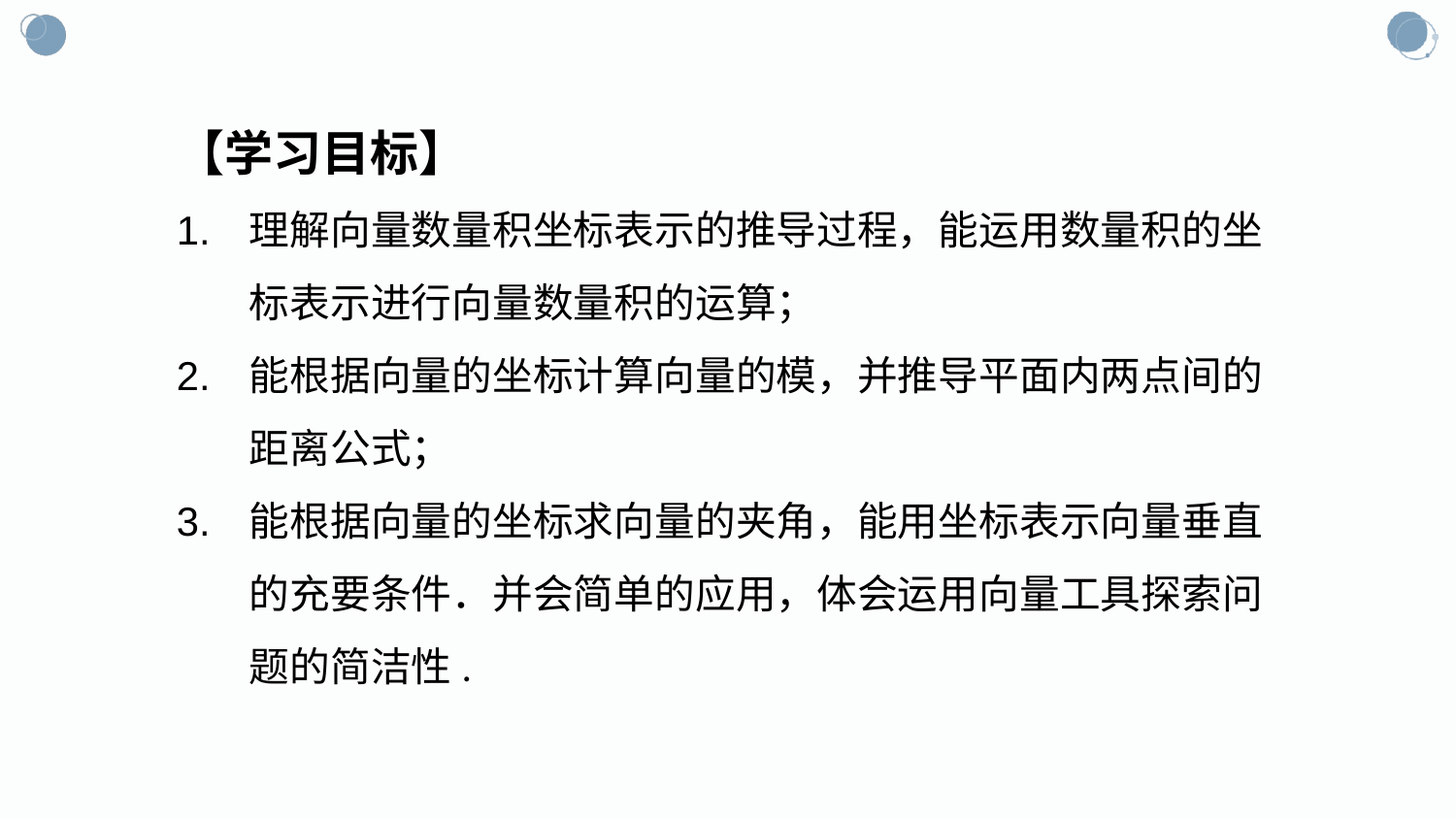

【学习目标】
理解向量数量积坐标表示的推导过程，能运用数量积的坐标表示进行向量数量积的运算；
能根据向量的坐标计算向量的模，并推导平面内两点间的距离公式；
能根据向量的坐标求向量的夹角，能用坐标表示向量垂直的充要条件．并会简单的应用，体会运用向量工具探索问题的简洁性.